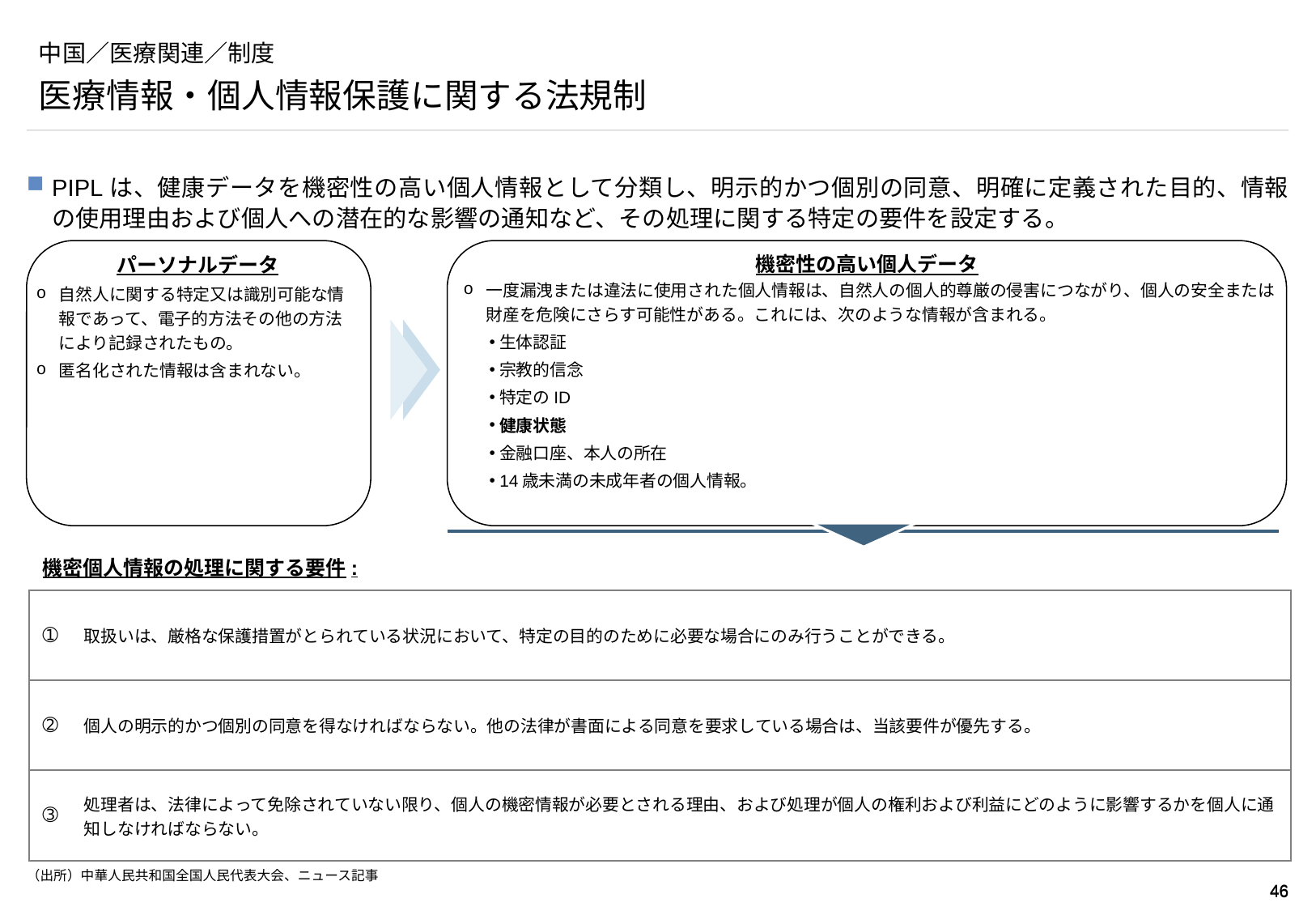

# 中国／医療関連／制度
医療情報・個人情報保護に関する法規制

PIPLは、健康データを機密性の高い個人情報として分類し、明示的かつ個別の同意、明確に定義された目的、情報の使用理由および個人への潜在的な影響の通知など、その処理に関する特定の要件を設定する。

機密性の高い個人データ
一度漏洩または違法に使用された個人情報は、自然人の個人的尊厳の侵害につながり、個人の安全または財産を危険にさらす可能性がある。これには、次のような情報が含まれる。
生体認証
宗教的信念
特定のID
健康状態
金融口座、本人の所在
14歳未満の未成年者の個人情報。

パーソナルデータ
自然人に関する特定又は識別可能な情報であって、電子的方法その他の方法により記録されたもの。
匿名化された情報は含まれない。

機密個人情報の処理に関する要件:
| ➀ | 取扱いは、厳格な保護措置がとられている状況において、特定の目的のために必要な場合にのみ行うことができる。 |
| --- | --- |
| ➁ | 個人の明示的かつ個別の同意を得なければならない。他の法律が書面による同意を要求している場合は、当該要件が優先する。 |
| ➂ | 処理者は、法律によって免除されていない限り、個人の機密情報が必要とされる理由、および処理が個人の権利および利益にどのように影響するかを個人に通知しなければならない。 |
（出所）中華人民共和国全国人民代表大会、ニュース記事
46